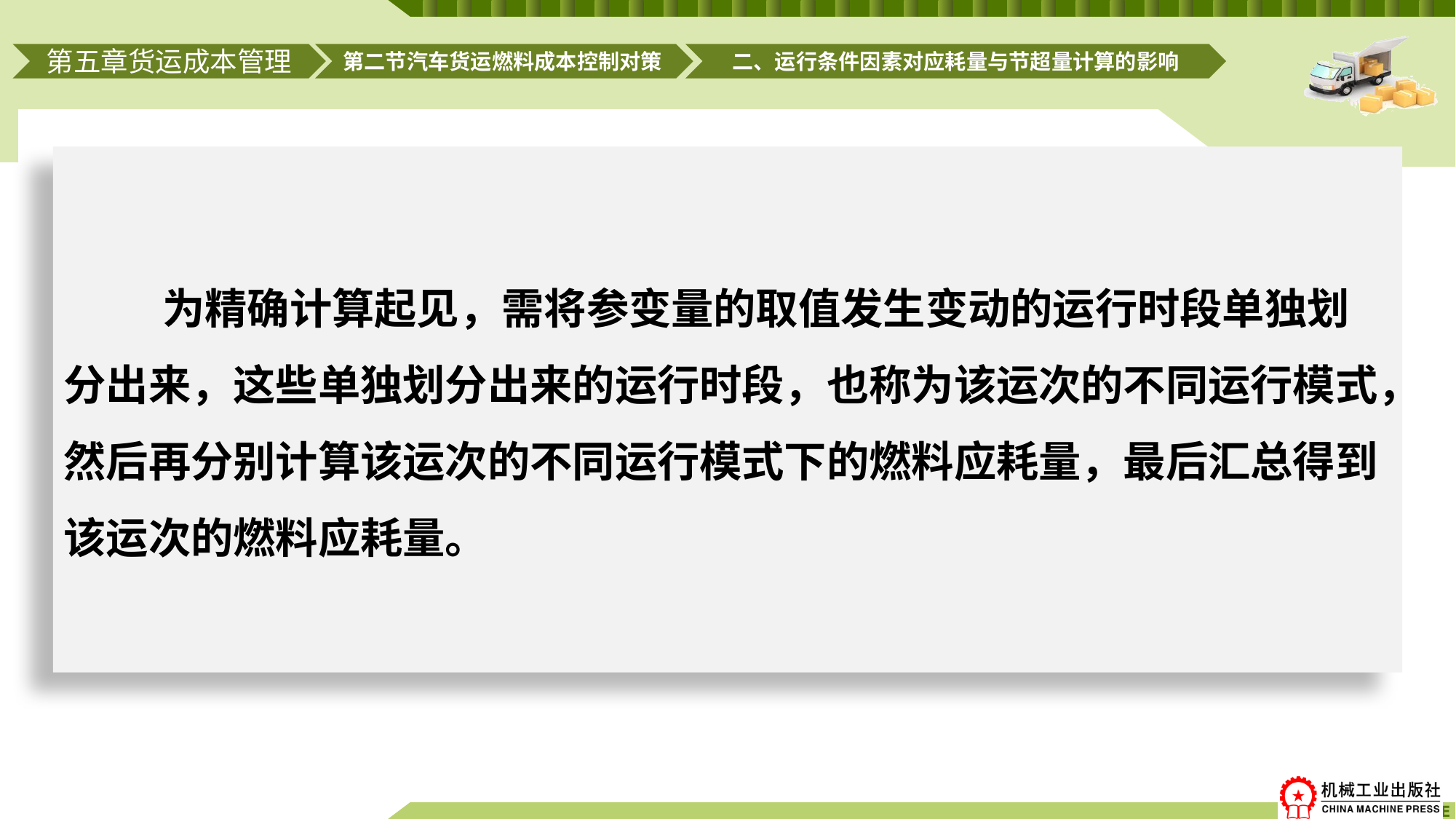

第二节汽车货运燃料成本控制对策
二、运行条件因素对应耗量与节超量计算的影响
第五章货运成本管理
# 为精确计算起见，需将参变量的取值发生变动的运行时段单独划分出来，这些单独划分出来的运行时段，也称为该运次的不同运行模式，然后再分别计算该运次的不同运行模式下的燃料应耗量，最后汇总得到该运次的燃料应耗量。